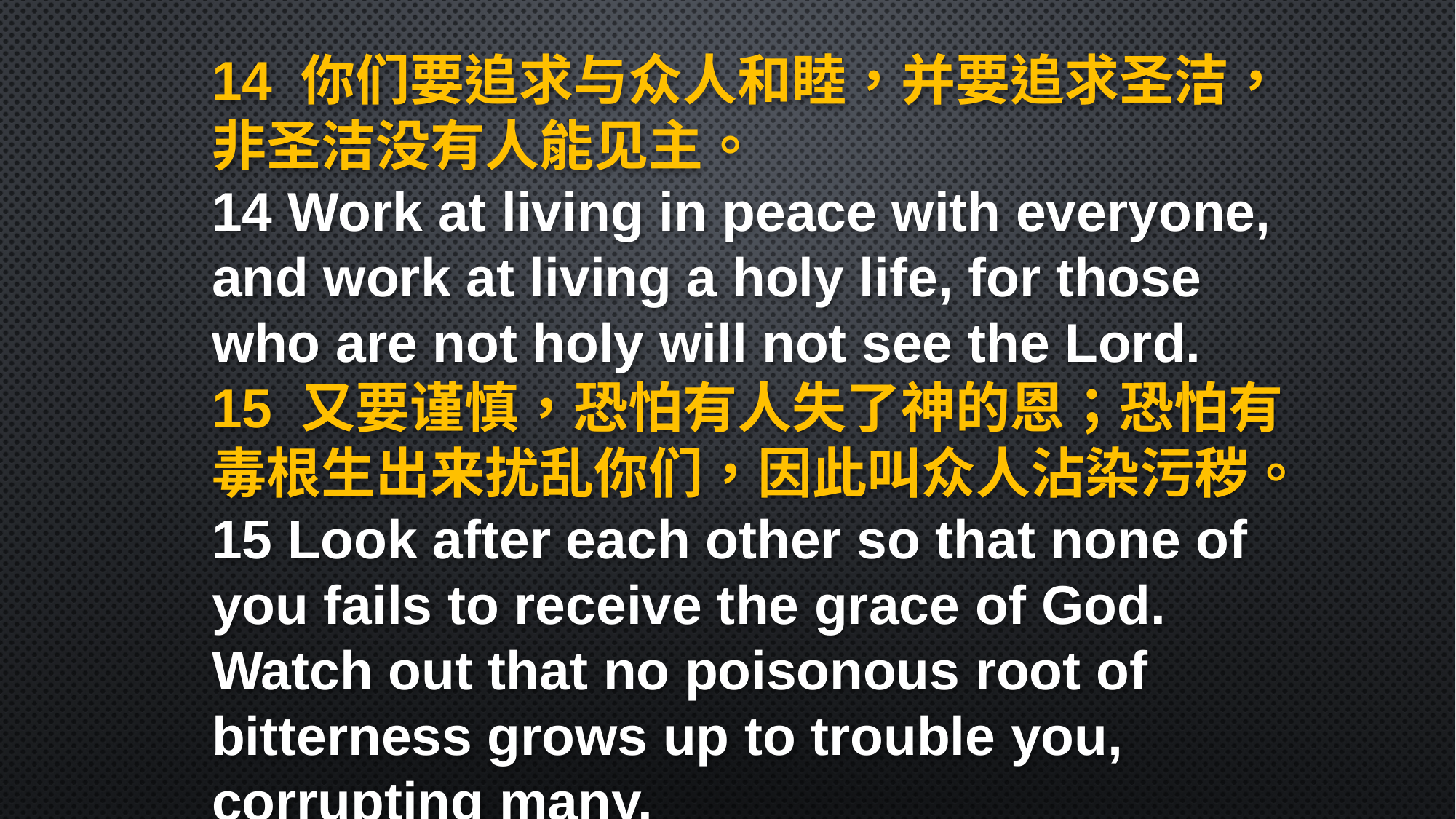

14 你们要追求与众人和睦，并要追求圣洁，非圣洁没有人能见主。
14 Work at living in peace with everyone, and work at living a holy life, for those who are not holy will not see the Lord.
15 又要谨慎，恐怕有人失了神的恩；恐怕有毒根生出来扰乱你们，因此叫众人沾染污秽。
15 Look after each other so that none of you fails to receive the grace of God. Watch out that no poisonous root of bitterness grows up to trouble you, corrupting many.